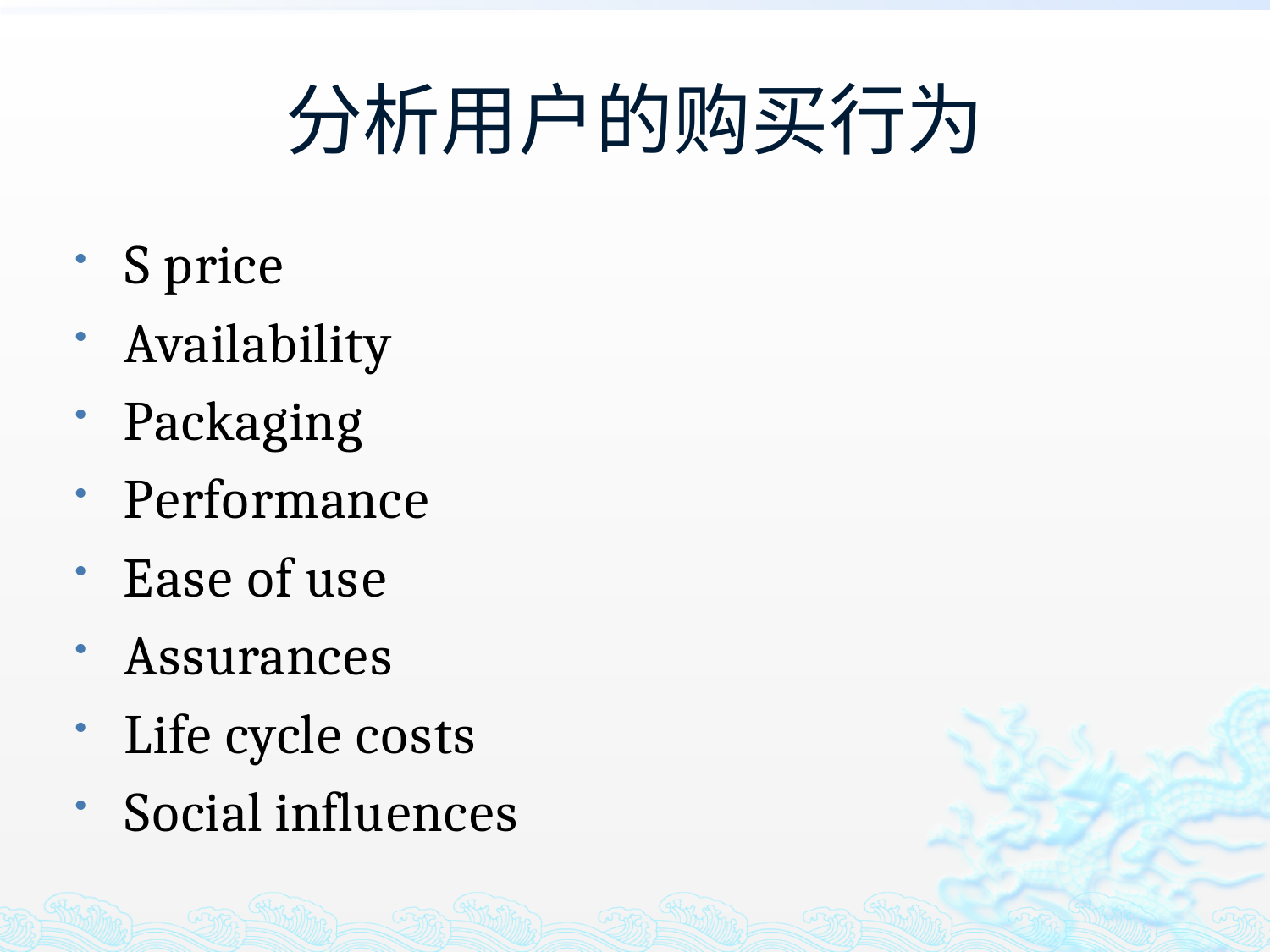

# 分析用户的购买行为
S price
Availability
Packaging
Performance
Ease of use
Assurances
Life cycle costs
Social influences